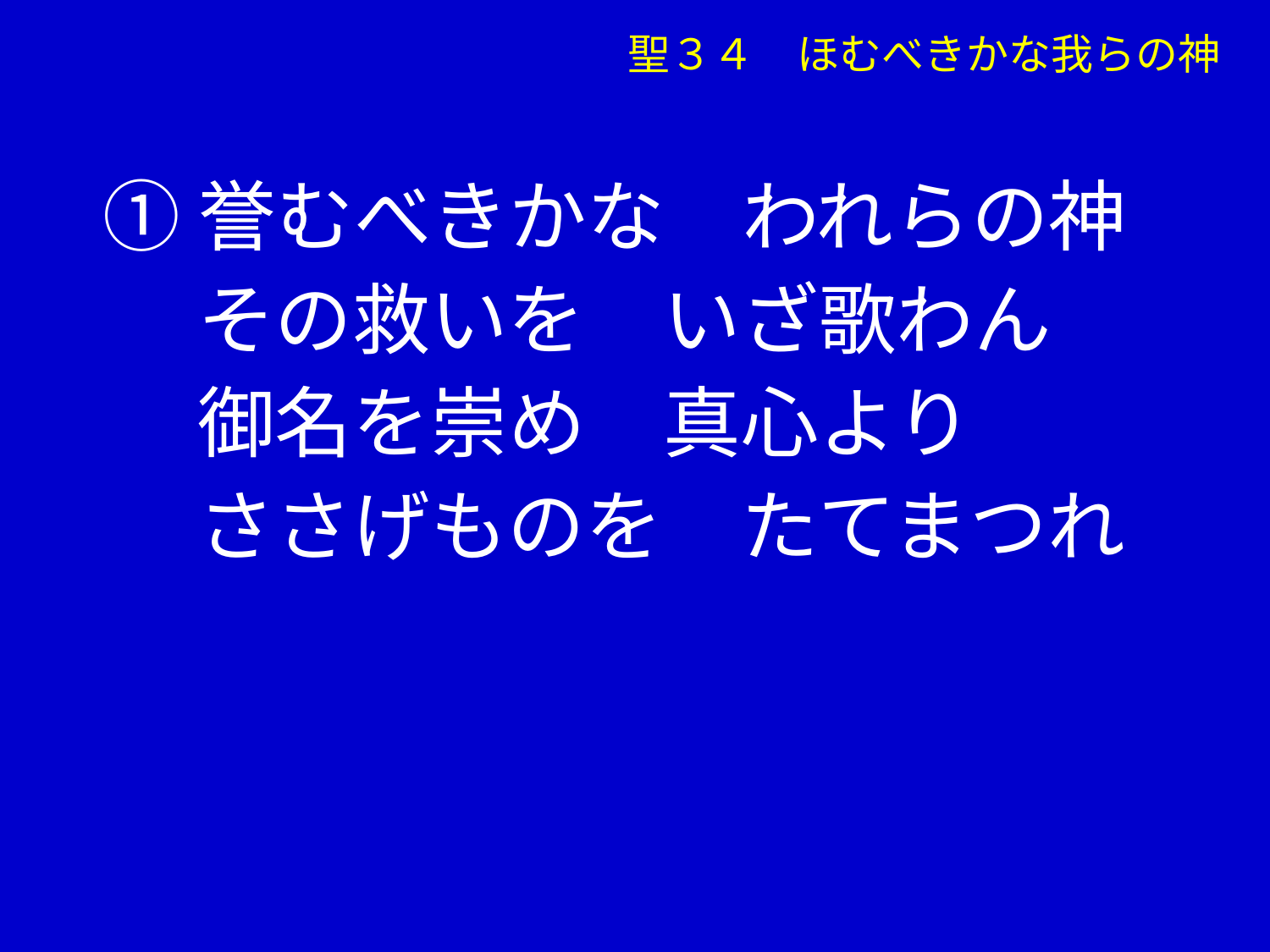

聖３４　ほむべきかな我らの神
①誉むべきかな　われらの神
　 その救いを　いざ歌わん
　 御名を崇め　真心より
　 ささげものを　たてまつれ